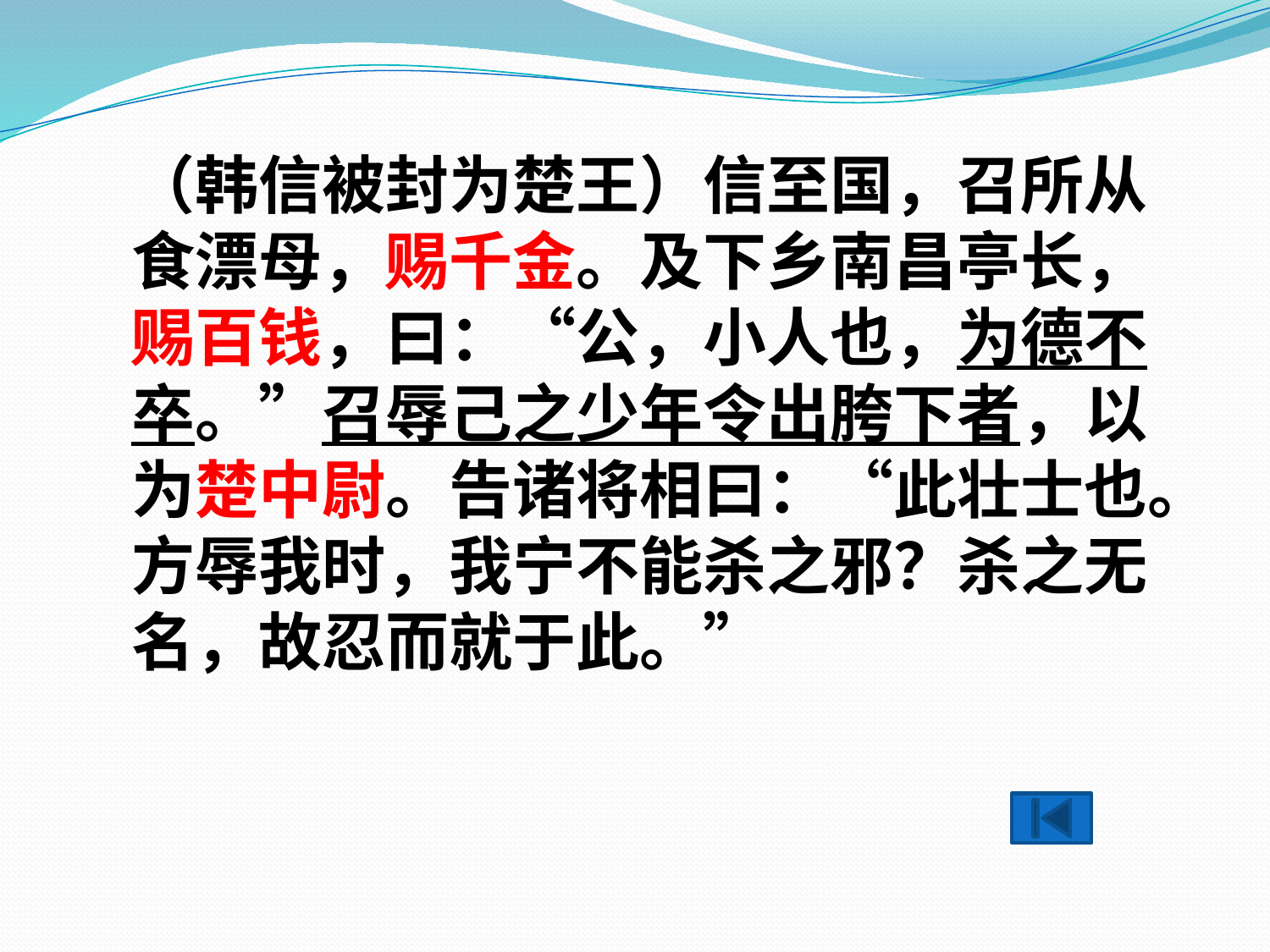

（韩信被封为楚王）信至国，召所从食漂母，赐千金。及下乡南昌亭长，赐百钱，曰：“公，小人也，为德不卒。”召辱己之少年令出胯下者，以为楚中尉。告诸将相曰：“此壮士也。方辱我时，我宁不能杀之邪？杀之无名，故忍而就于此。”